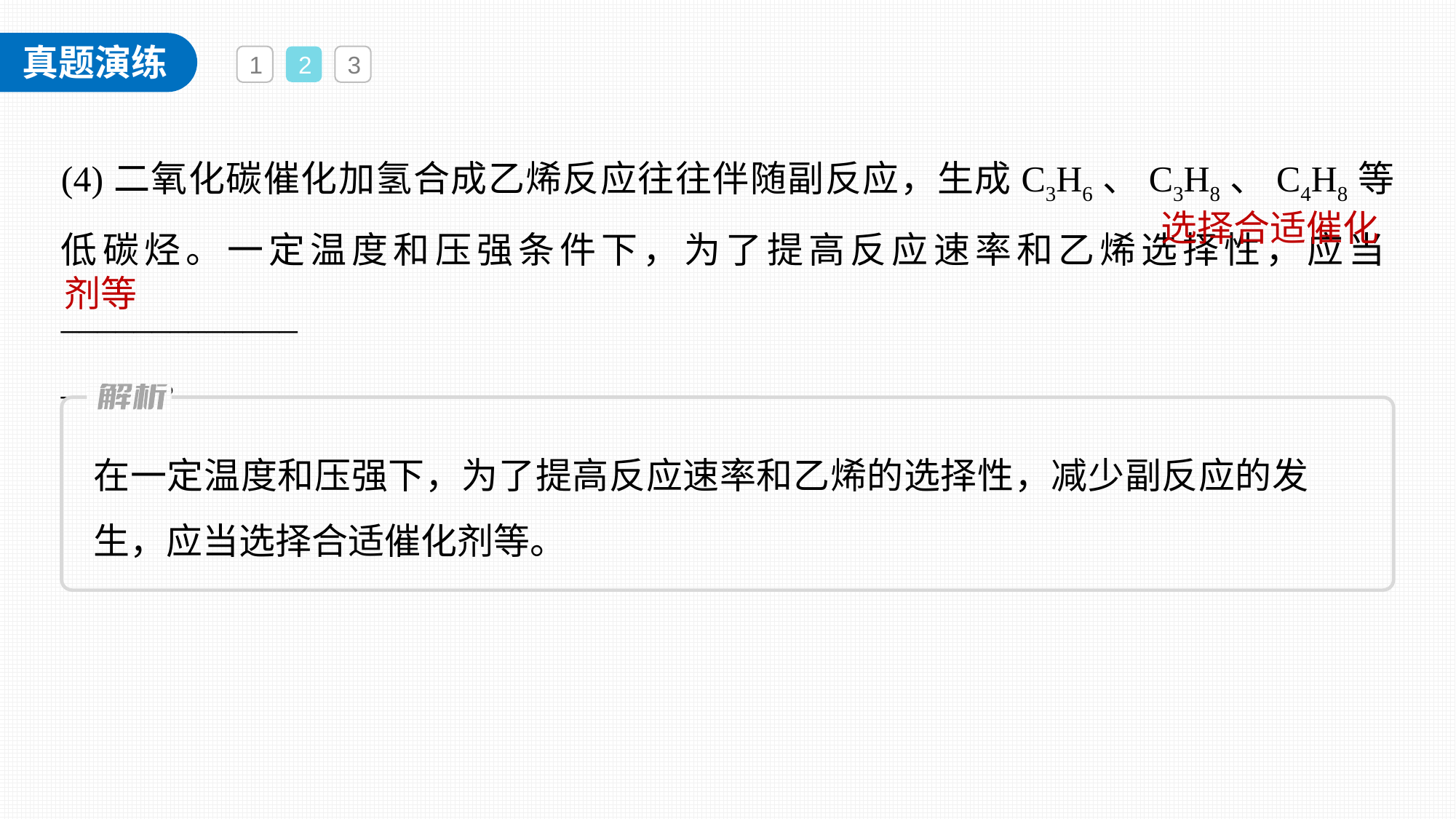

1
2
3
(4)二氧化碳催化加氢合成乙烯反应往往伴随副反应，生成C3H6、C3H8、C4H8等低碳烃。一定温度和压强条件下，为了提高反应速率和乙烯选择性，应当_____________
_____。
选择合适催化
剂等

在一定温度和压强下，为了提高反应速率和乙烯的选择性，减少副反应的发生，应当选择合适催化剂等。